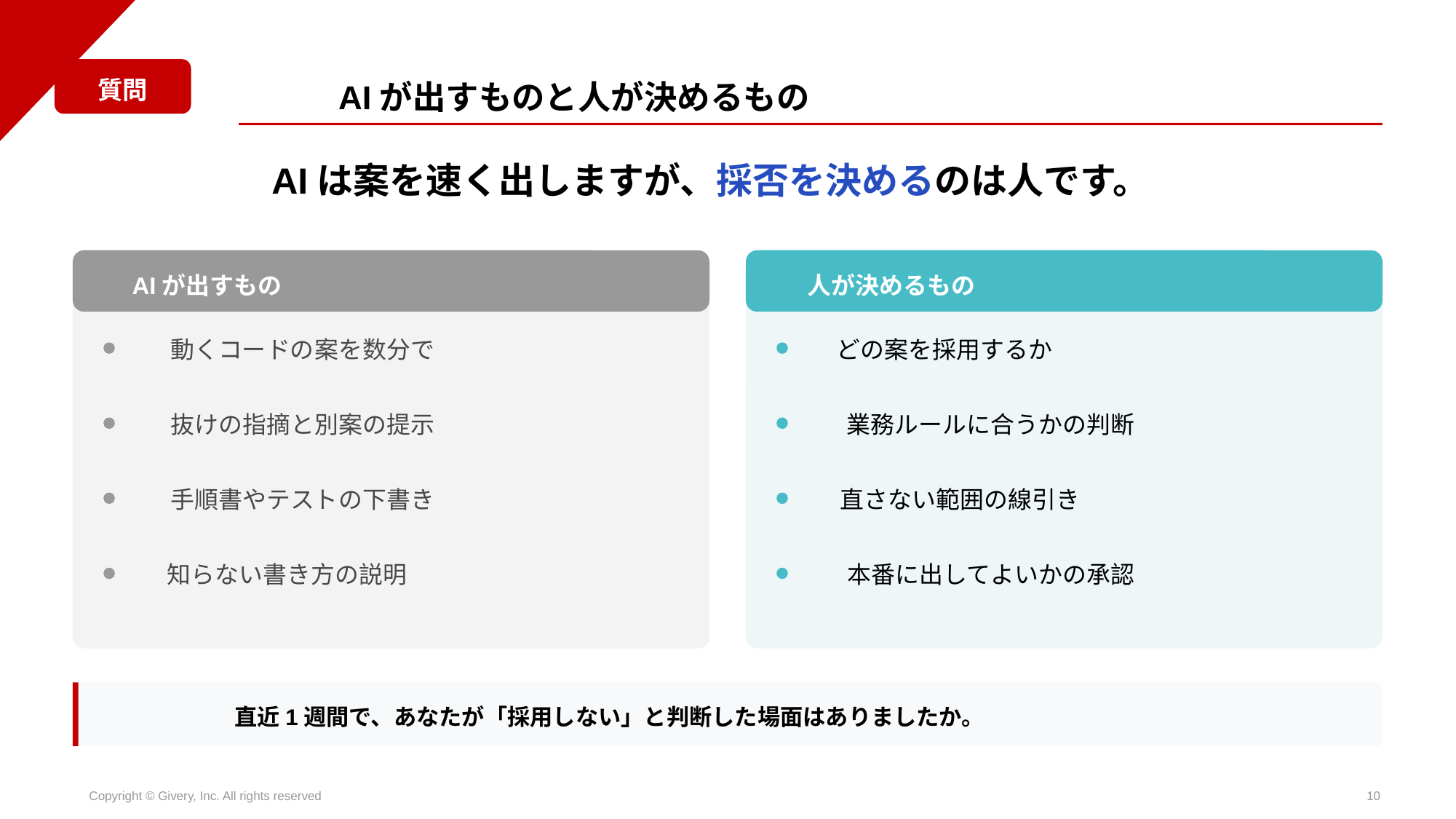

質問
AIが出すものと人が決めるもの

AIは案を速く出しますが、採否を決めるのは人です。

AIが出すもの
人が決めるもの
動くコードの案を数分で
どの案を採用するか

抜けの指摘と別案の提示
業務ルールに合うかの判断

手順書やテストの下書き
直さない範囲の線引き

知らない書き方の説明
本番に出してよいかの承認

直近1週間で、あなたが「採用しない」と判断した場面はありましたか。
Copyright © Givery, Inc. All rights reserved
10